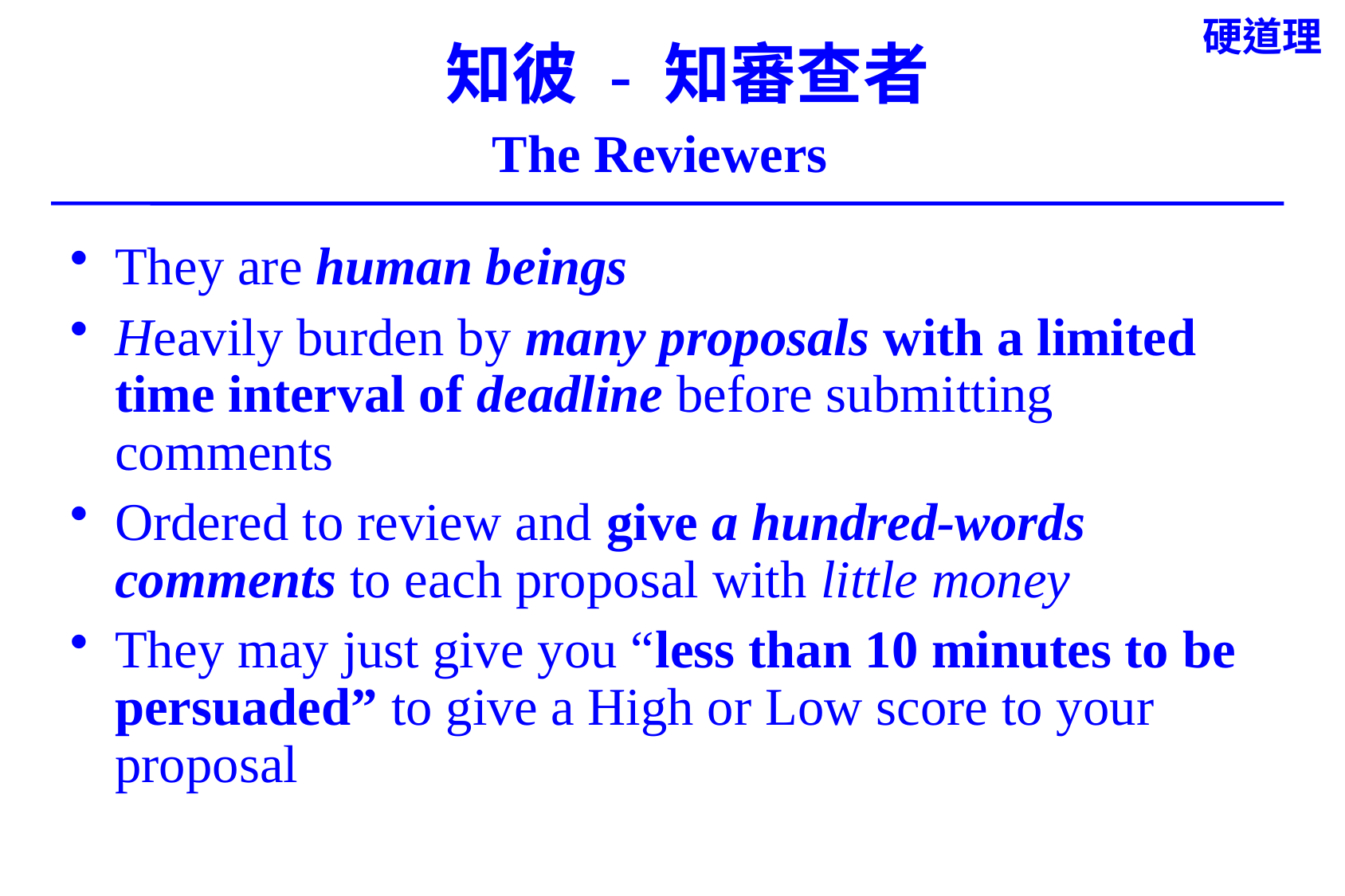

硬道理
知彼 - 知審查者
# The Reviewers

They are human beings
Heavily burden by many proposals with a limited time interval of deadline before submitting comments
Ordered to review and give a hundred-words comments to each proposal with little money
They may just give you “less than 10 minutes to be persuaded” to give a High or Low score to your proposal